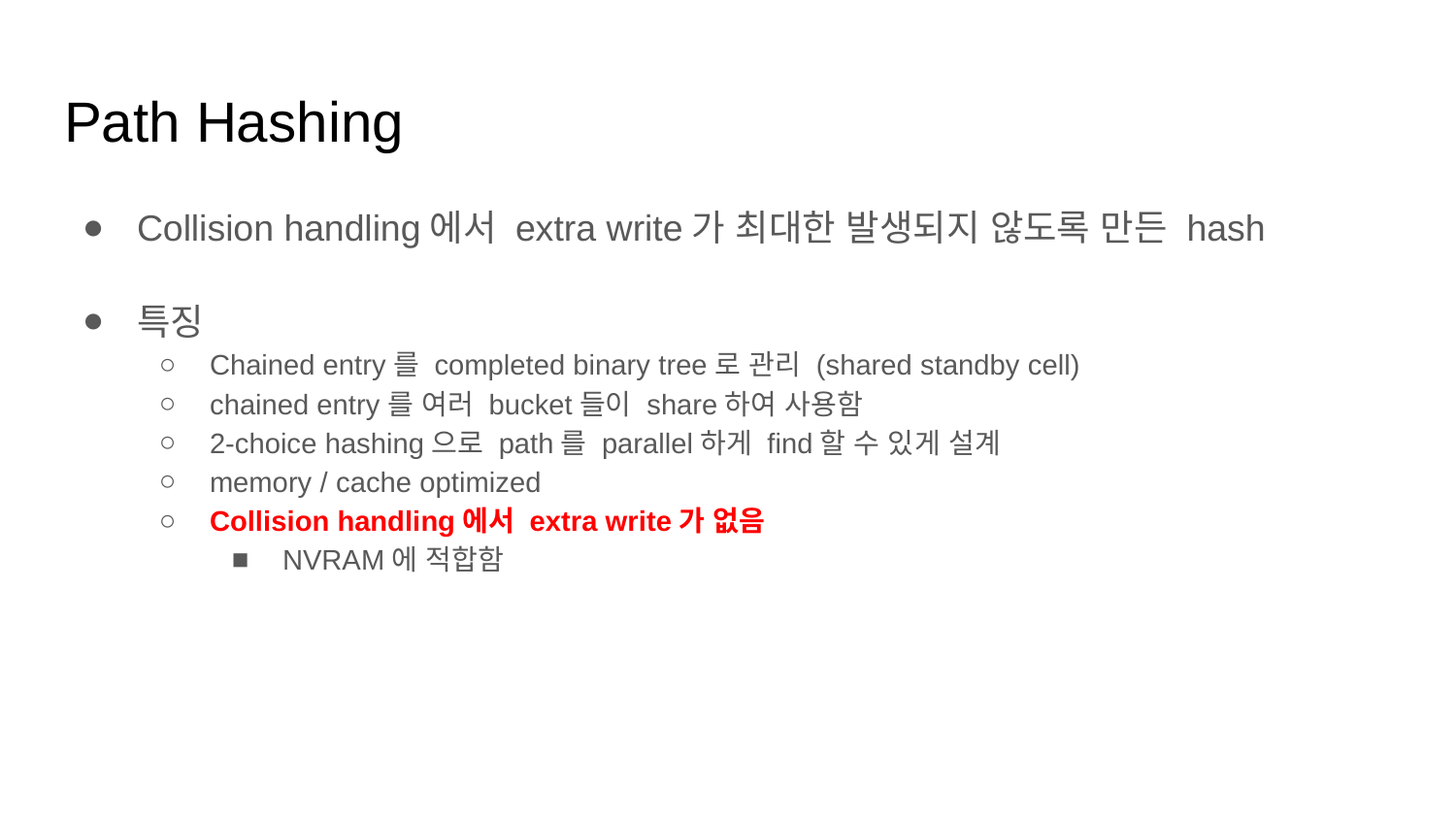

# Path Hashing
Collision handling에서 extra write가 최대한 발생되지 않도록 만든 hash
특징
Chained entry를 completed binary tree로 관리 (shared standby cell)
chained entry를 여러 bucket들이 share하여 사용함
2-choice hashing으로 path를 parallel하게 find할 수 있게 설계
memory / cache optimized
Collision handling에서 extra write가 없음
NVRAM에 적합함